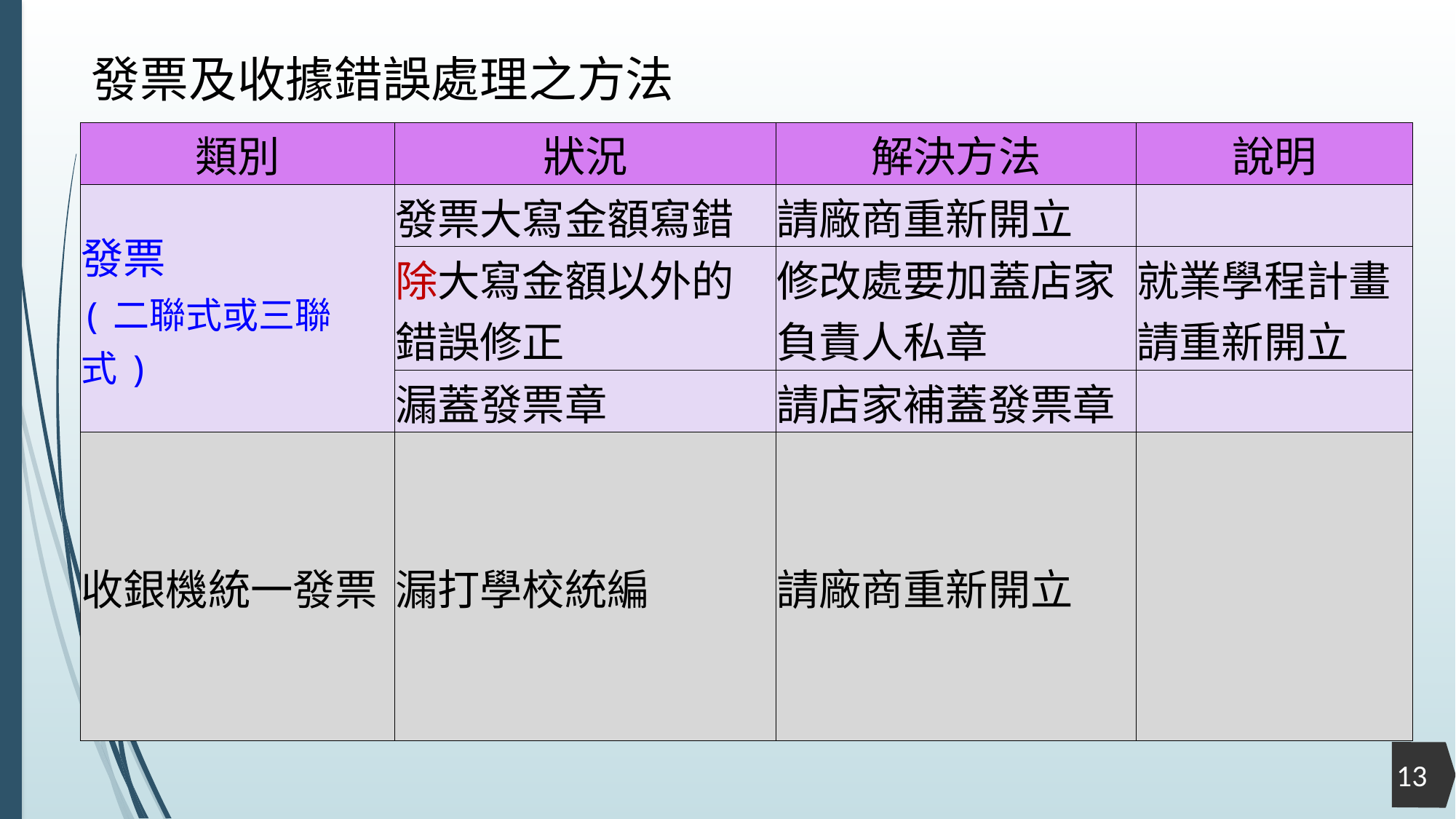

發票及收據錯誤處理之方法
| 類別 | 狀況 | 解決方法 | 說明 |
| --- | --- | --- | --- |
| 發票 (二聯式或三聯式) | 發票大寫金額寫錯 | 請廠商重新開立 |  |
|  | 除大寫金額以外的錯誤修正 | 修改處要加蓋店家負責人私章 | 就業學程計畫請重新開立 |
|  | 漏蓋發票章 | 請店家補蓋發票章 |  |
| 收銀機統一發票 | 漏打學校統編 | 請廠商重新開立 |  |
13